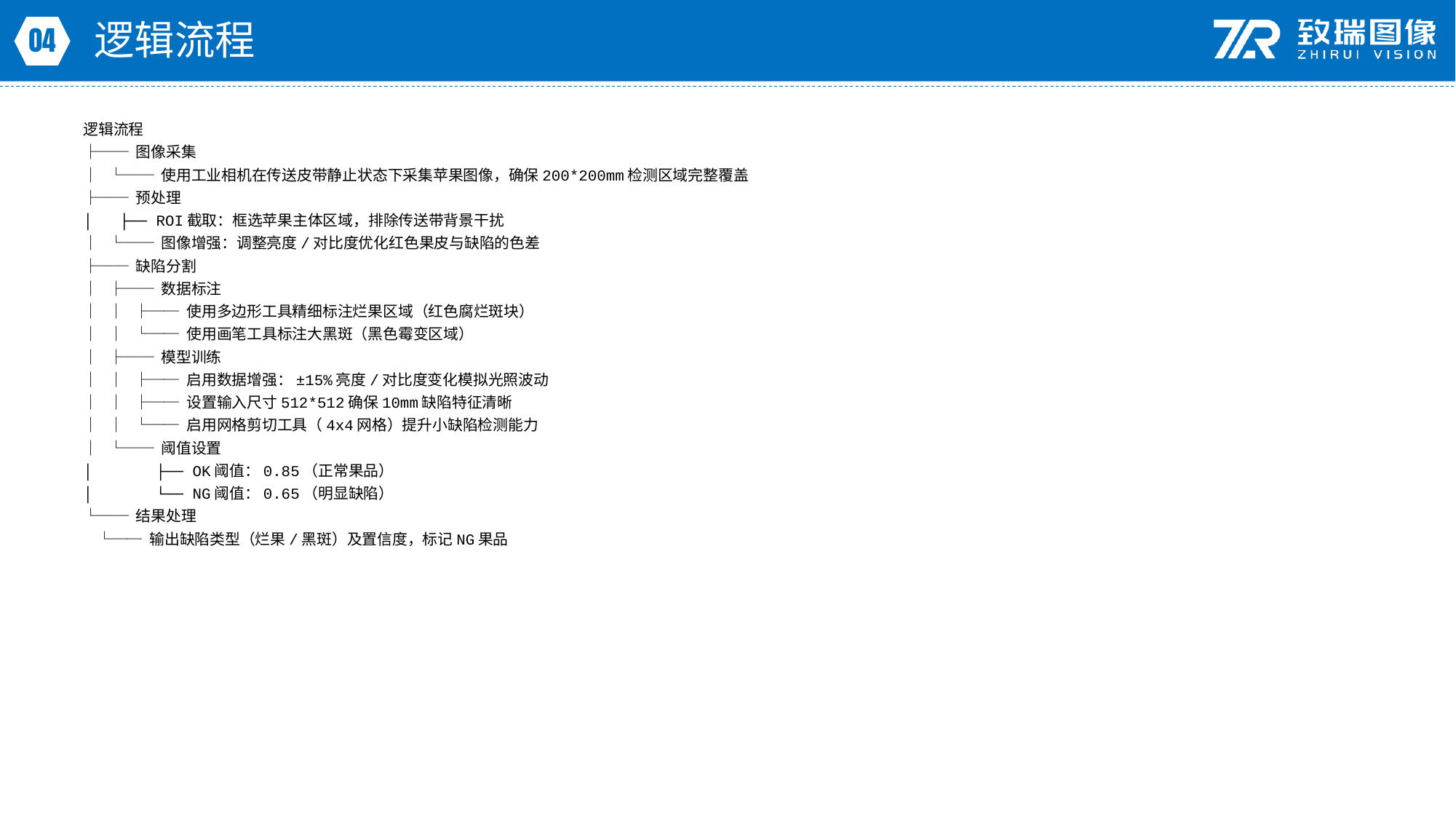

逻辑流程
04

逻辑流程
├── 图像采集
│   └── 使用工业相机在传送皮带静止状态下采集苹果图像，确保200*200mm检测区域完整覆盖
├── 预处理
│   ├── ROI截取：框选苹果主体区域，排除传送带背景干扰
│   └── 图像增强：调整亮度/对比度优化红色果皮与缺陷的色差
├── 缺陷分割
│   ├── 数据标注
│   │   ├── 使用多边形工具精细标注烂果区域（红色腐烂斑块）
│   │   └── 使用画笔工具标注大黑斑（黑色霉变区域）
│   ├── 模型训练
│   │   ├── 启用数据增强：±15%亮度/对比度变化模拟光照波动
│   │   ├── 设置输入尺寸512*512确保10mm缺陷特征清晰
│   │   └── 启用网格剪切工具（4x4网格）提升小缺陷检测能力
│   └── 阈值设置
│       ├── OK阈值：0.85（正常果品）
│       └── NG阈值：0.65（明显缺陷）
└── 结果处理
    └── 输出缺陷类型（烂果/黑斑）及置信度，标记NG果品